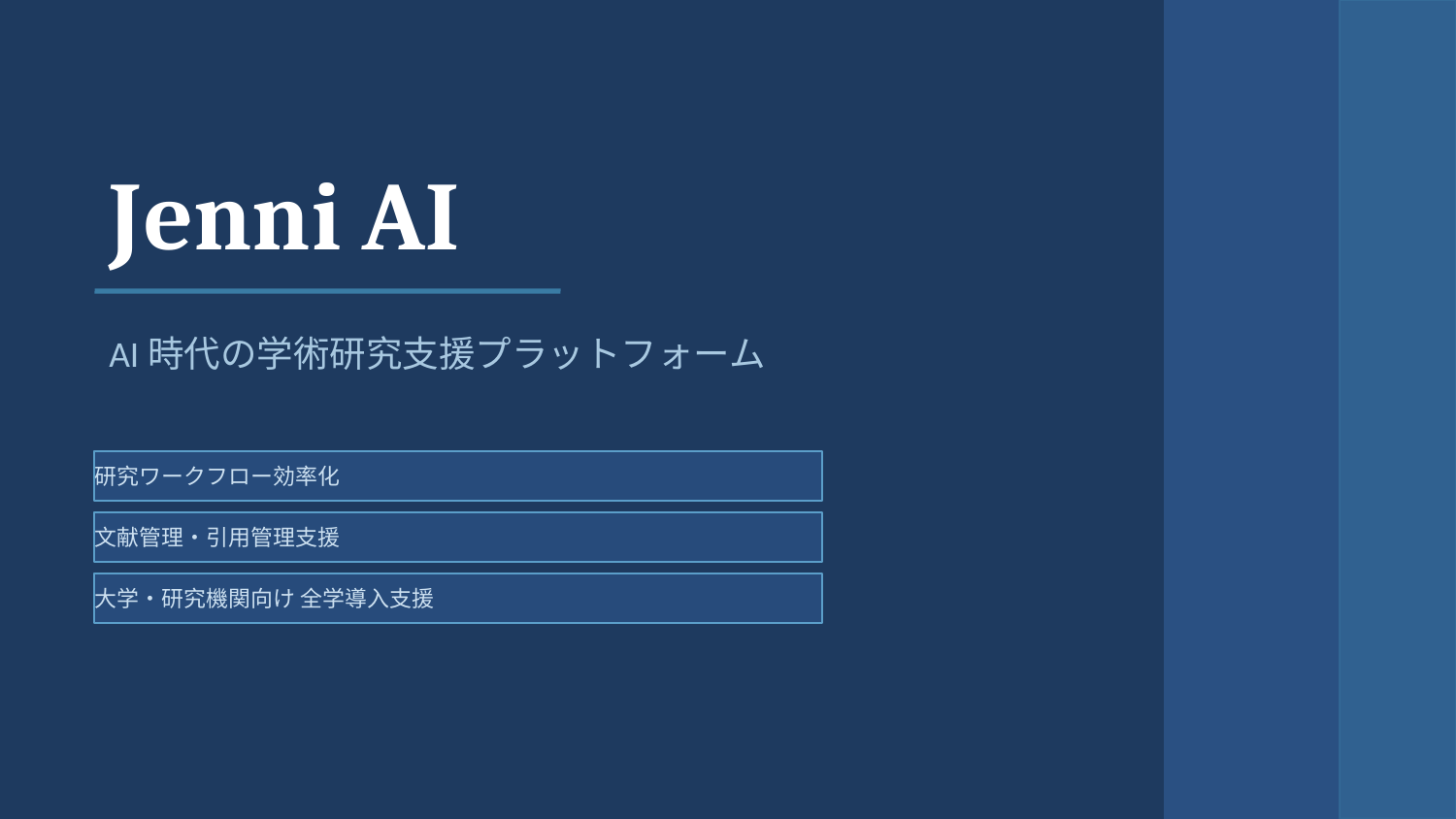

Jenni AI

AI時代の学術研究支援プラットフォーム

研究ワークフロー効率化

文献管理・引用管理支援

大学・研究機関向け 全学導入支援